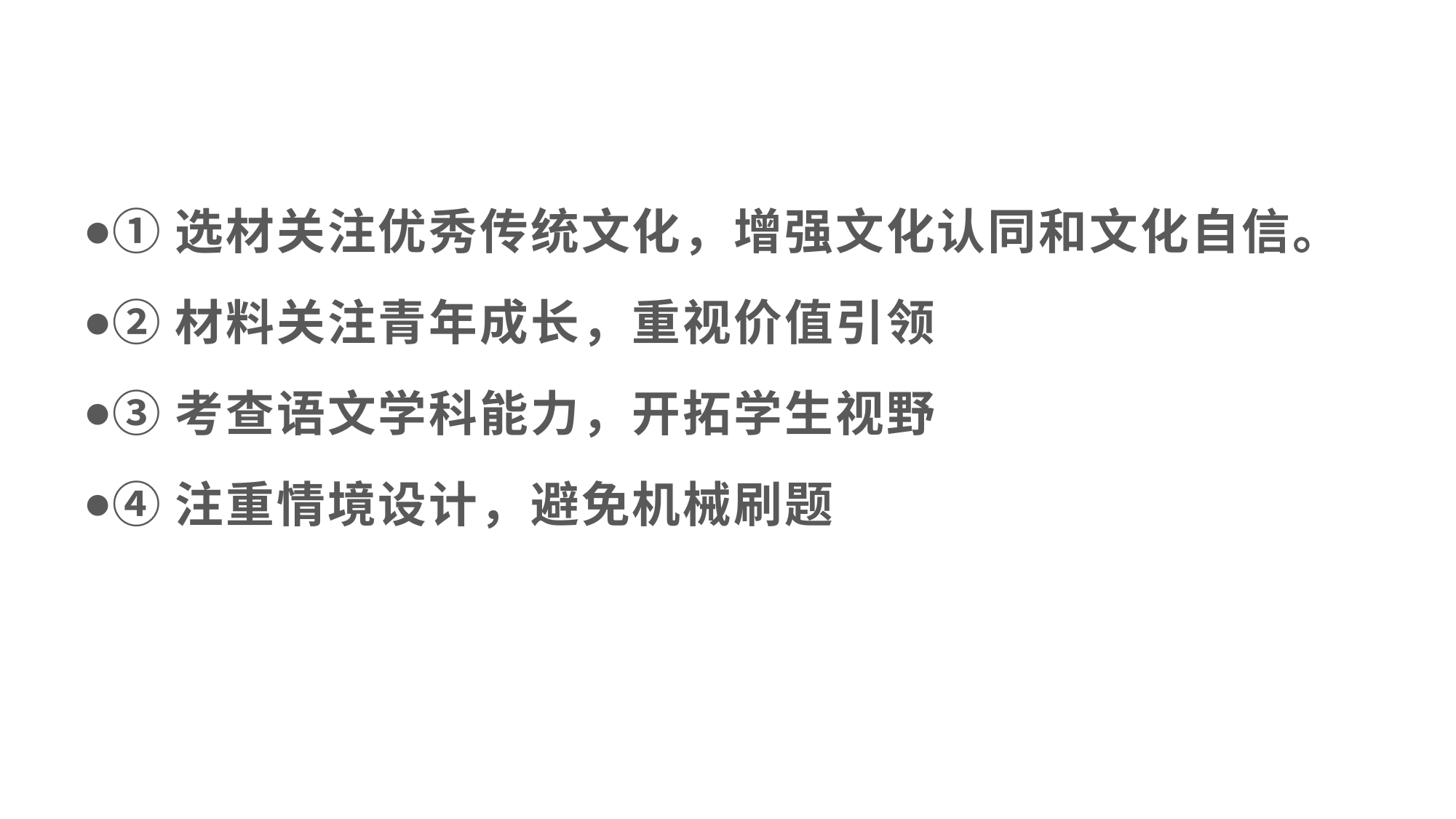

①选材关注优秀传统文化，增强文化认同和文化自信。
②材料关注青年成长，重视价值引领
③考查语文学科能力，开拓学生视野
④注重情境设计，避免机械刷题